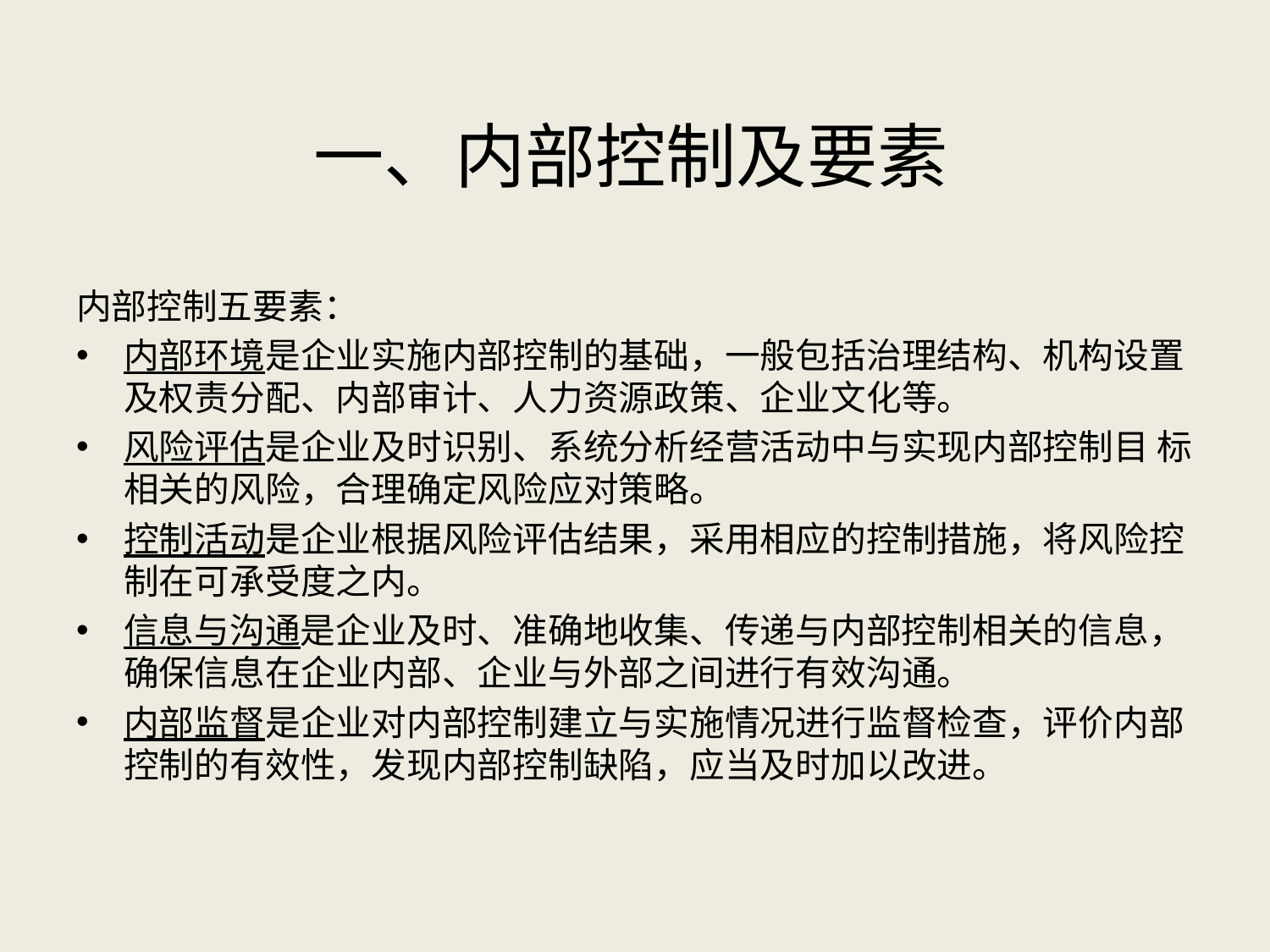

# 一、内部控制及要素
内部控制五要素：
内部环境是企业实施内部控制的基础，一般包括治理结构、机构设置及权责分配、内部审计、人力资源政策、企业文化等。
风险评估是企业及时识别、系统分析经营活动中与实现内部控制目 标 相关的风险，合理确定风险应对策略。
控制活动是企业根据风险评估结果，采用相应的控制措施，将风险控制在可承受度之内。
信息与沟通是企业及时、准确地收集、传递与内部控制相关的信息，确保信息在企业内部、企业与外部之间进行有效沟通。
内部监督是企业对内部控制建立与实施情况进行监督检查，评价内部控制的有效性，发现内部控制缺陷，应当及时加以改进。